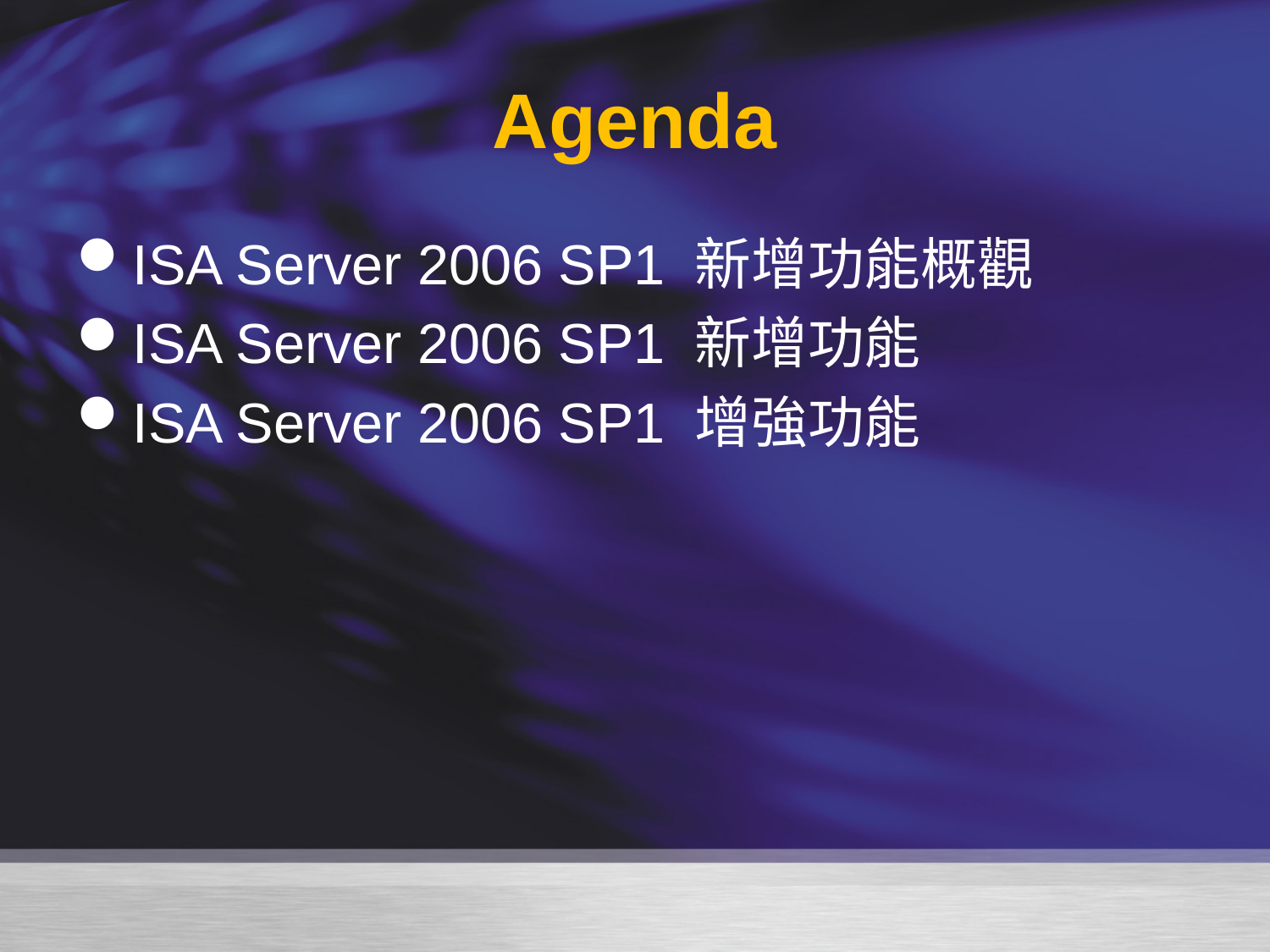

# Agenda
ISA Server 2006 SP1 新增功能概觀
ISA Server 2006 SP1 新增功能
ISA Server 2006 SP1 增強功能